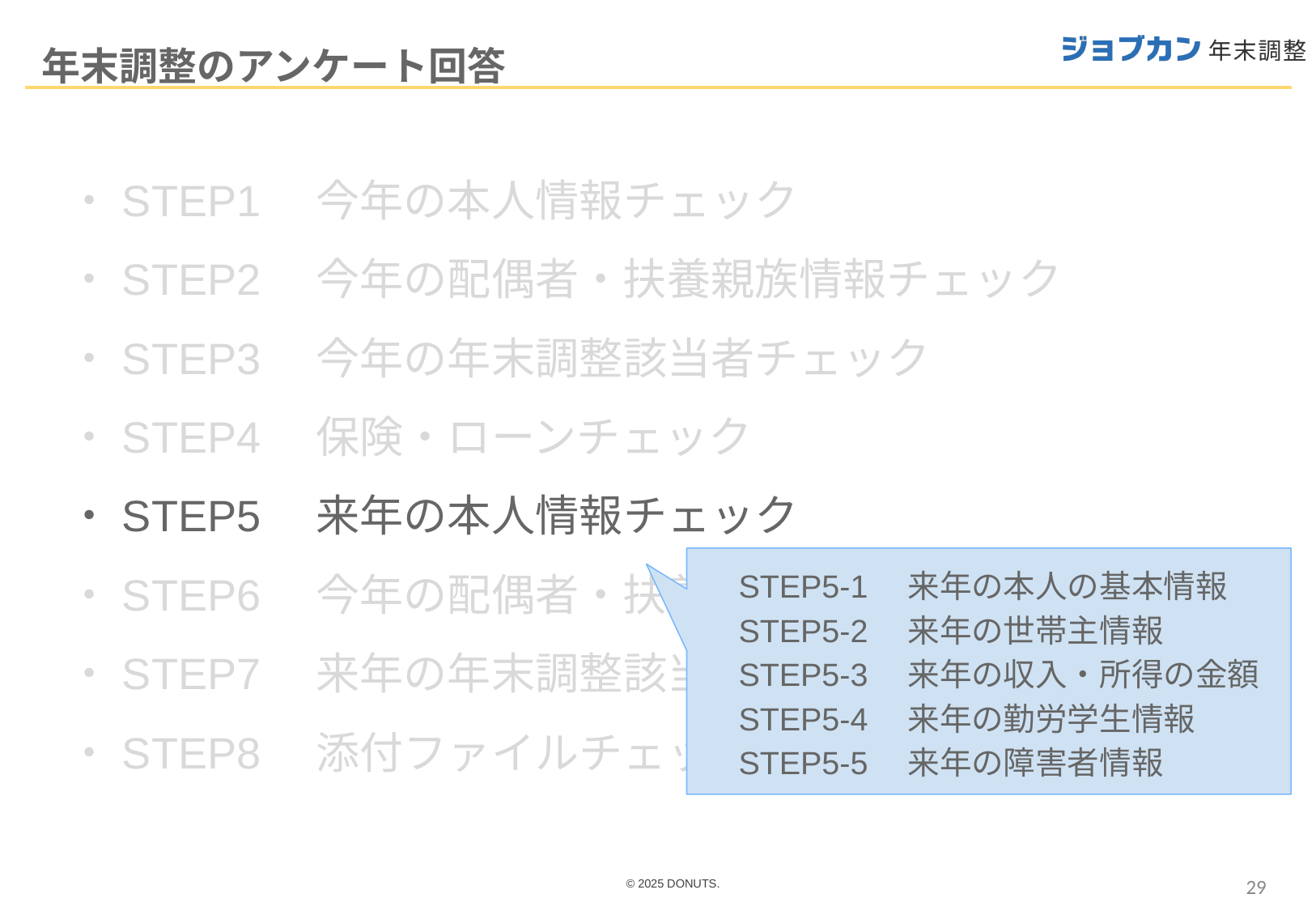

年末調整のアンケート回答
・STEP1　今年の本人情報チェック
・STEP2　今年の配偶者・扶養親族情報チェック
・STEP3　今年の年末調整該当者チェック
・STEP4　保険・ローンチェック
・STEP5　来年の本人情報チェック
・STEP6　今年の配偶者・扶養親族情報チェック
・STEP7　来年の年末調整該当者チェック
・STEP8　添付ファイルチェック
　STEP5-1　来年の本人の基本情報
　STEP5-2　来年の世帯主情報
　STEP5-3　来年の収入・所得の金額
　STEP5-4　来年の勤労学生情報
　STEP5-5　来年の障害者情報

29